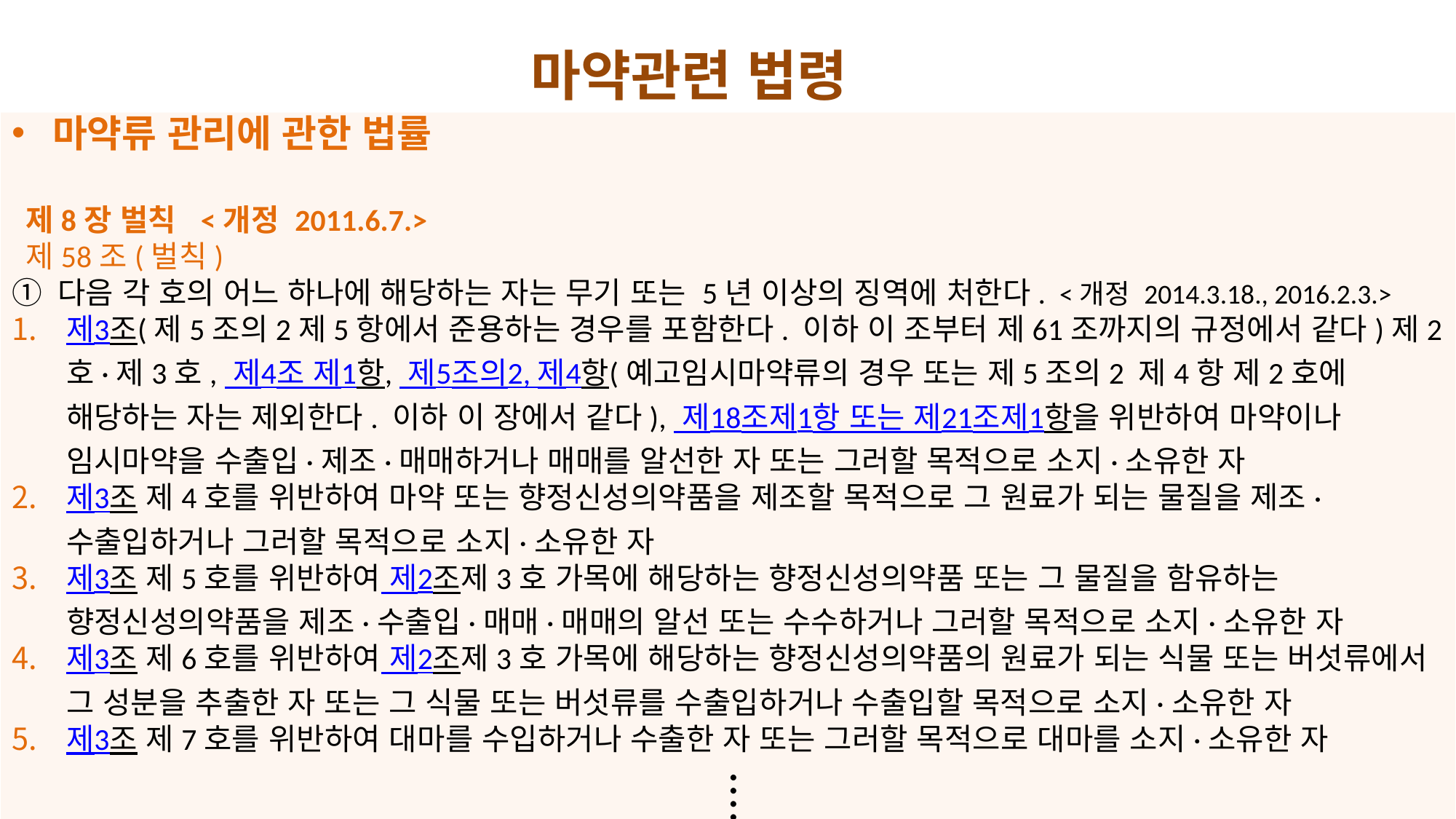

마약관련 법령
마약류 관리에 관한 법률

 제8장 벌칙  <개정 2011.6.7.>
 제58조(벌칙)
① 다음 각 호의 어느 하나에 해당하는 자는 무기 또는 5년 이상의 징역에 처한다.  <개정 2014.3.18., 2016.2.3.>
제3조(제5조의2제5항에서 준용하는 경우를 포함한다. 이하 이 조부터 제61조까지의 규정에서 같다)제2호·제3호, 제4조 제1항, 제5조의2, 제4항(예고임시마약류의 경우 또는 제5조의2 제4항 제2호에 해당하는 자는 제외한다. 이하 이 장에서 같다), 제18조제1항 또는 제21조제1항을 위반하여 마약이나 임시마약을 수출입·제조·매매하거나 매매를 알선한 자 또는 그러할 목적으로 소지·소유한 자
제3조 제4호를 위반하여 마약 또는 향정신성의약품을 제조할 목적으로 그 원료가 되는 물질을 제조·수출입하거나 그러할 목적으로 소지·소유한 자
제3조 제5호를 위반하여 제2조제3호 가목에 해당하는 향정신성의약품 또는 그 물질을 함유하는 향정신성의약품을 제조·수출입·매매·매매의 알선 또는 수수하거나 그러할 목적으로 소지·소유한 자
제3조 제6호를 위반하여 제2조제3호 가목에 해당하는 향정신성의약품의 원료가 되는 식물 또는 버섯류에서 그 성분을 추출한 자 또는 그 식물 또는 버섯류를 수출입하거나 수출입할 목적으로 소지·소유한 자
제3조 제7호를 위반하여 대마를 수입하거나 수출한 자 또는 그러할 목적으로 대마를 소지·소유한 자
                                                                                                       ⁞